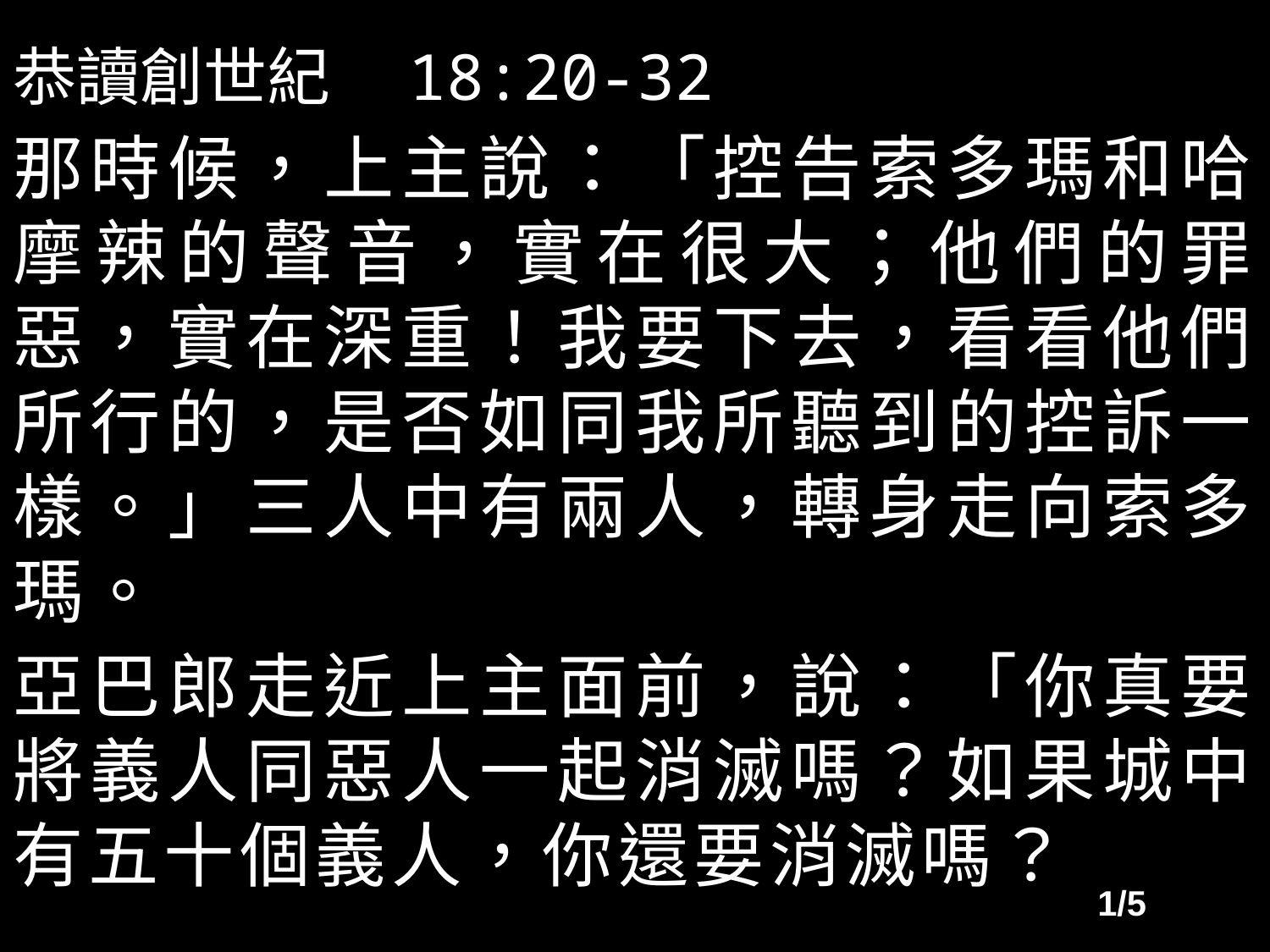

恭讀創世紀　18:20-32
那時候，上主說：「控告索多瑪和哈摩辣的聲音，實在很大；他們的罪惡，實在深重！我要下去，看看他們所行的，是否如同我所聽到的控訴一樣。」三人中有兩人，轉身走向索多瑪。
亞巴郎走近上主面前，說：「你真要將義人同惡人一起消滅嗎？如果城中有五十個義人，你還要消滅嗎？
1/5